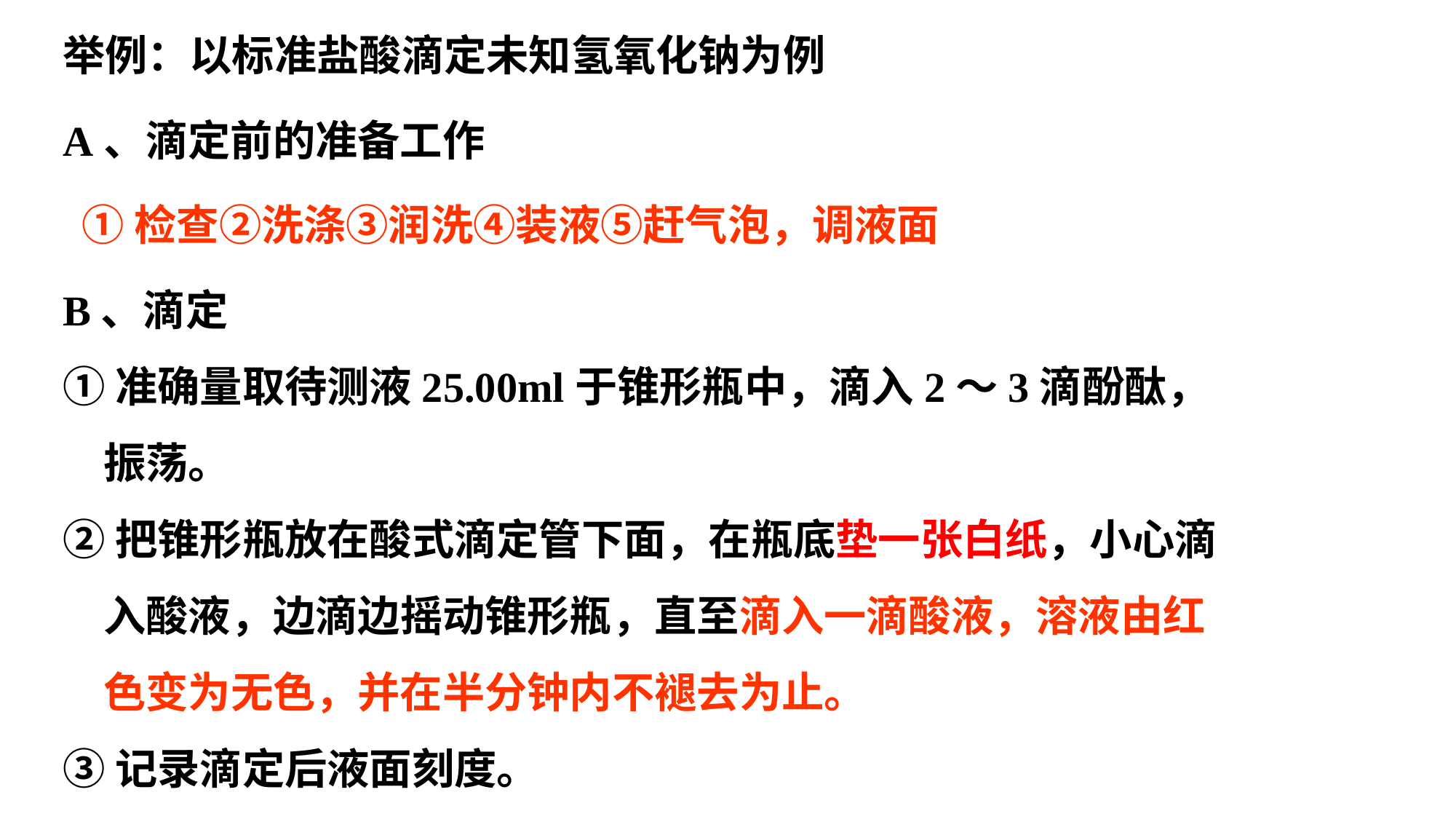

举例：以标准盐酸滴定未知氢氧化钠为例
A、滴定前的准备工作
  ①检查②洗涤③润洗④装液⑤赶气泡，调液面
B、滴定
①准确量取待测液25.00ml于锥形瓶中，滴入2～3滴酚酞，振荡。
②把锥形瓶放在酸式滴定管下面，在瓶底垫一张白纸，小心滴入酸液，边滴边摇动锥形瓶，直至滴入一滴酸液，溶液由红色变为无色，并在半分钟内不褪去为止。
③记录滴定后液面刻度。
④重复上述操作一至两次。